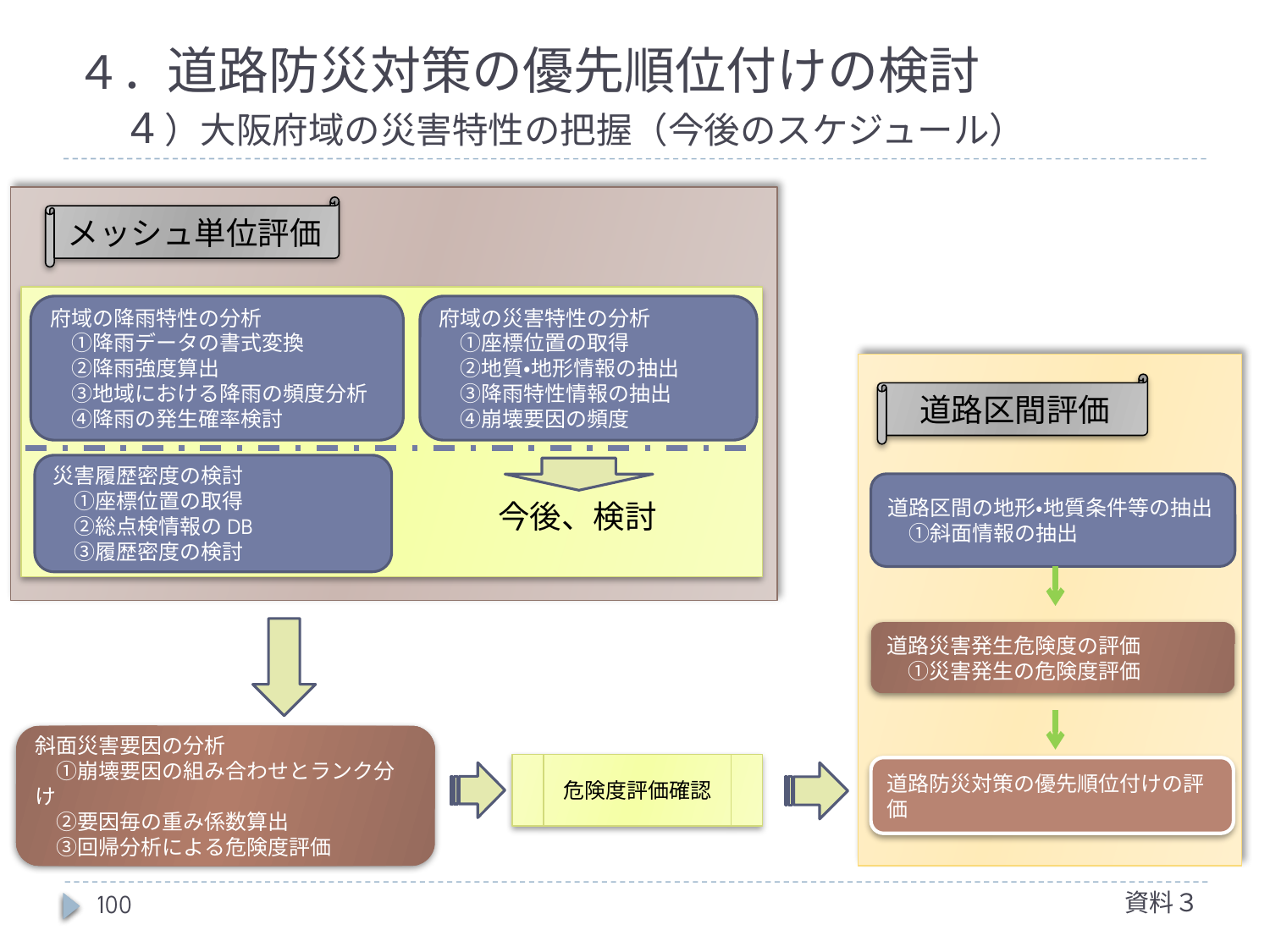

４．道路防災対策の優先順位付けの検討
　4）大阪府域の災害特性の把握（今後のスケジュール）

メッシュ単位評価

府域の降雨特性の分析
　①降雨データの書式変換
　②降雨強度算出
　③地域における降雨の頻度分析
　④降雨の発生確率検討
府域の災害特性の分析
　①座標位置の取得
　②地質・地形情報の抽出
　③降雨特性情報の抽出
　④崩壊要因の頻度
災害履歴密度の検討
　①座標位置の取得
　②総点検情報のDB
　③履歴密度の検討

道路区間評価

道路区間の地形・地質条件等の抽出
　①斜面情報の抽出
今後、検討

道路災害発生危険度の評価
　①災害発生の危険度評価
斜面災害要因の分析
　①崩壊要因の組み合わせとランク分け
　②要因毎の重み係数算出
　③回帰分析による危険度評価
危険度評価確認
道路防災対策の優先順位付けの評価

資料３
100